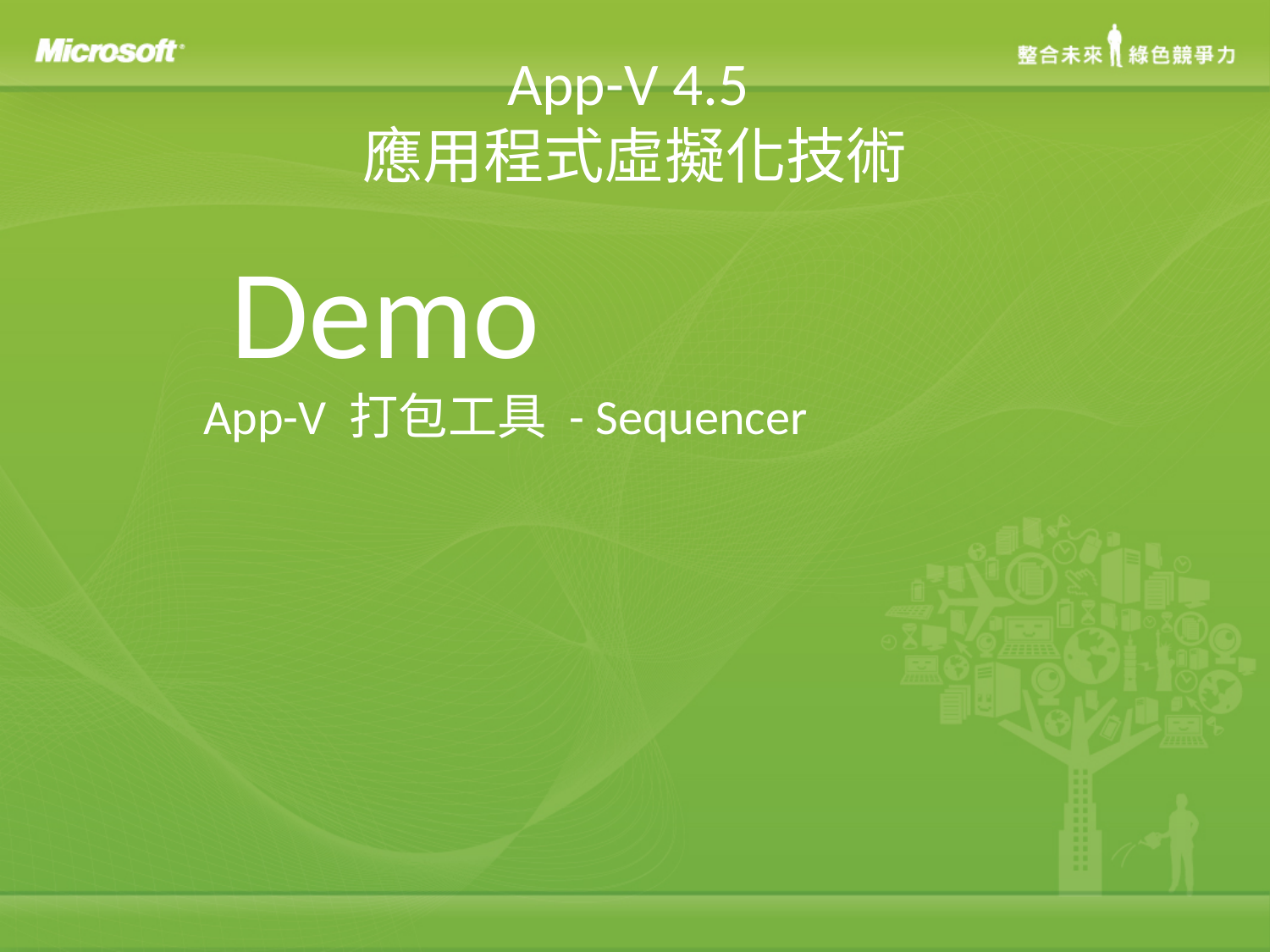

# App-V 4.5 應用程式虛擬化技術

App-V 打包工具 - Sequencer

Demo